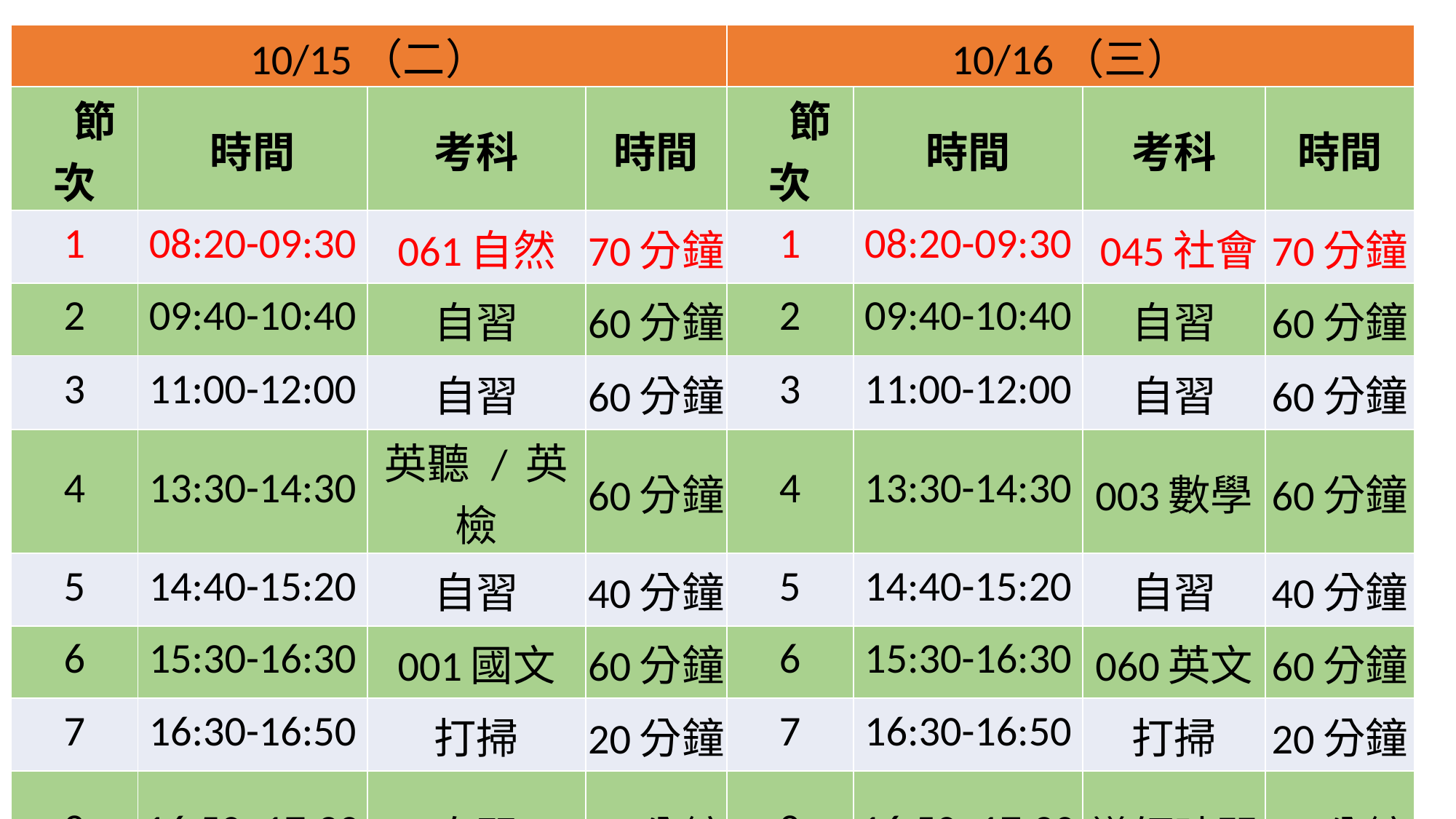

| 10/15（二） |  |  |  | 10/16（三） |  |  |  |
| --- | --- | --- | --- | --- | --- | --- | --- |
| 節次 | 時間 | 考科 | 時間 | 節次 | 時間 | 考科 | 時間 |
| 1 | 08:20-09:30 | 061自然 | 70分鐘 | 1 | 08:20-09:30 | 045社會 | 70分鐘 |
| 2 | 09:40-10:40 | 自習 | 60分鐘 | 2 | 09:40-10:40 | 自習 | 60分鐘 |
| 3 | 11:00-12:00 | 自習 | 60分鐘 | 3 | 11:00-12:00 | 自習 | 60分鐘 |
| 4 | 13:30-14:30 | 英聽 / 英檢 | 60分鐘 | 4 | 13:30-14:30 | 003數學 | 60分鐘 |
| 5 | 14:40-15:20 | 自習 | 40分鐘 | 5 | 14:40-15:20 | 自習 | 40分鐘 |
| 6 | 15:30-16:30 | 001國文 | 60分鐘 | 6 | 15:30-16:30 | 060英文 | 60分鐘 |
| 7 | 16:30-16:50 | 打掃 | 20分鐘 | 7 | 16:30-16:50 | 打掃 | 20分鐘 |
| 8 | 16:50~17:30 | 自習 | 40分鐘 | 8 | 16:50~17:30 | 導師時間 | 40分鐘 |